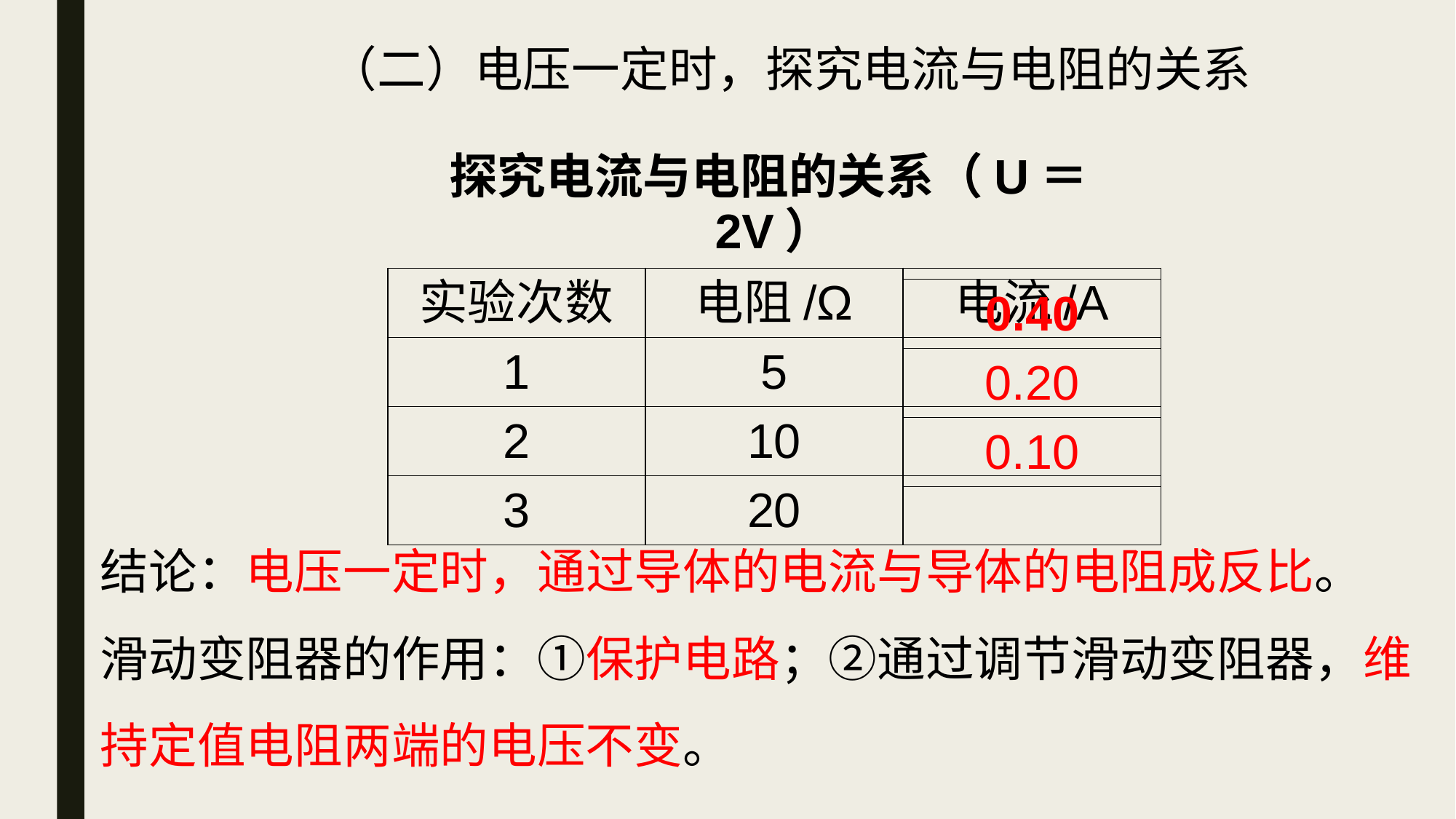

（二）电压一定时，探究电流与电阻的关系
| 探究电流与电阻的关系（U＝2V） |  |  |
| --- | --- | --- |
| 实验次数 | 电阻/Ω | 电流/A |
| 1 | 5 |  |
| 2 | 10 |  |
| 3 | 20 |  |
| 0.40 |
| --- |
| 0.20 |
| 0.10 |
结论：电压一定时，通过导体的电流与导体的电阻成反比。
滑动变阻器的作用：①保护电路；②通过调节滑动变阻器，维持定值电阻两端的电压不变。